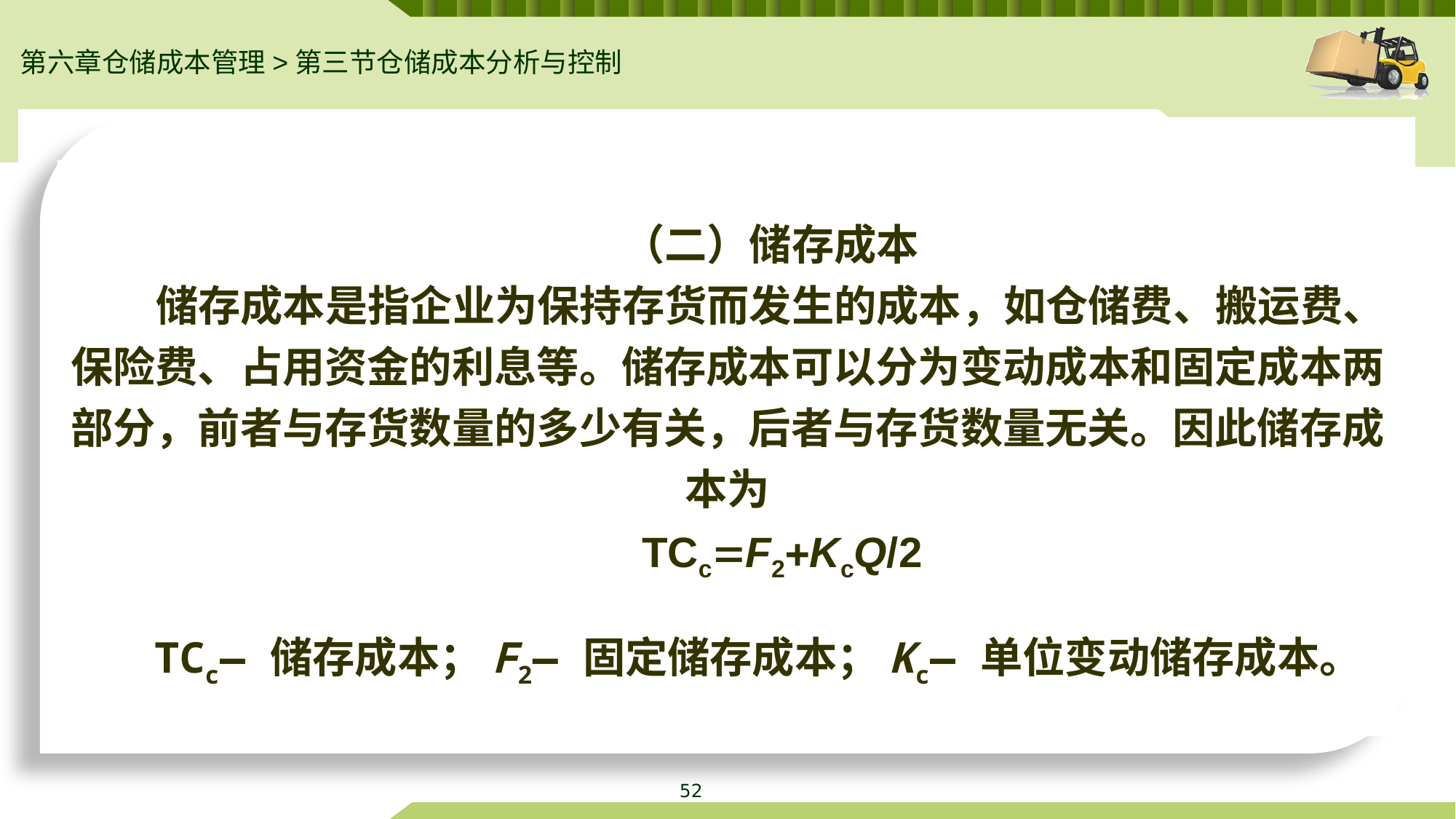

第六章仓储成本管理>第三节仓储成本分析与控制
（二）储存成本
储存成本是指企业为保持存货而发生的成本，如仓储费、搬运费、保险费、占用资金的利息等。储存成本可以分为变动成本和固定成本两部分，前者与存货数量的多少有关，后者与存货数量无关。因此储存成本为
	TCc=F2+KcQ/2
TCc— 储存成本；F2— 固定储存成本；Kc— 单位变动储存成本。